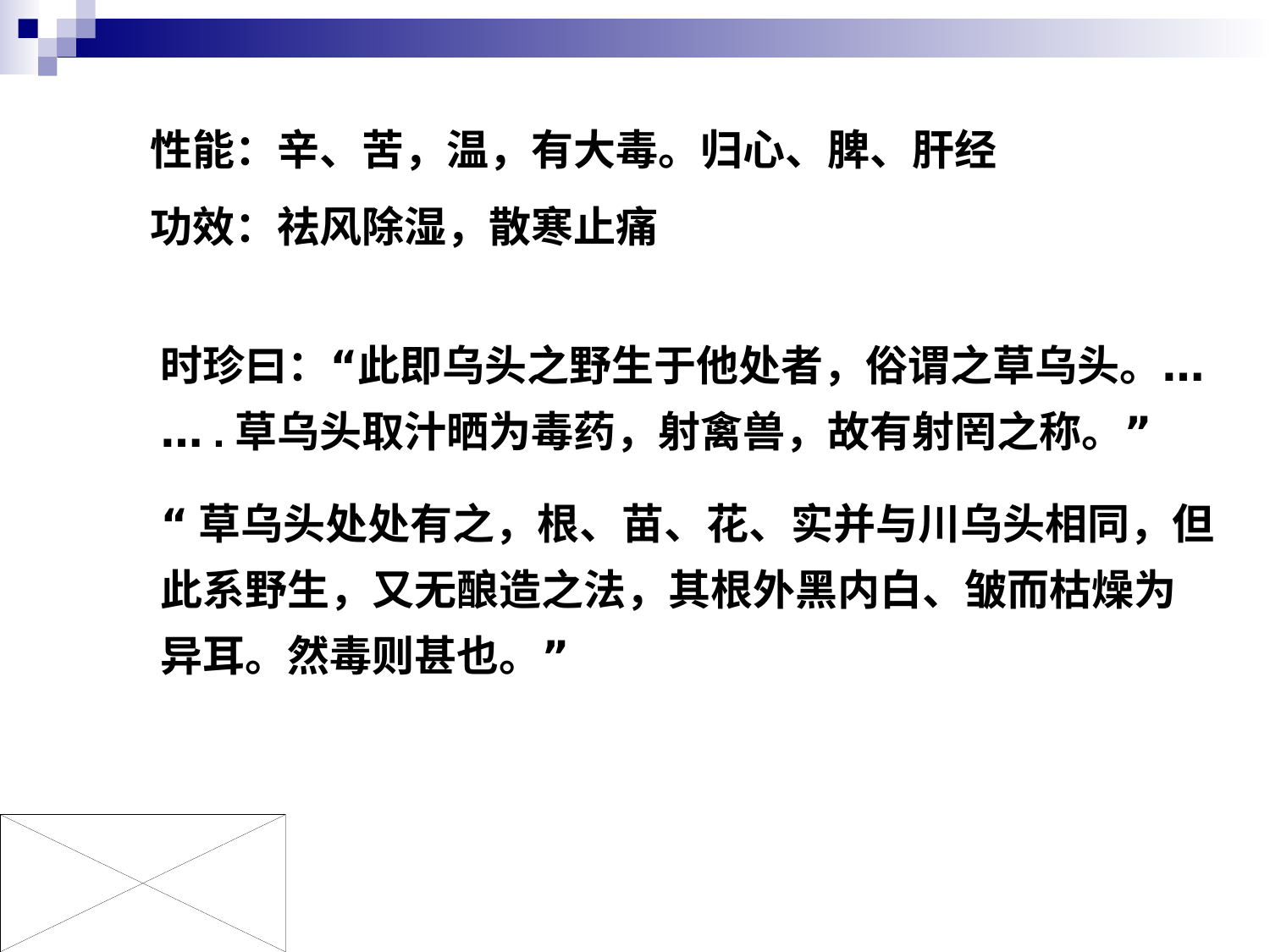

性能：辛、苦，温，有大毒。归心、脾、肝经
功效：祛风除湿，散寒止痛
时珍曰：“此即乌头之野生于他处者，俗谓之草乌头。…….草乌头取汁晒为毒药，射禽兽，故有射罔之称。”
“草乌头处处有之，根、苗、花、实并与川乌头相同，但此系野生，又无酿造之法，其根外黑内白、皱而枯燥为异耳。然毒则甚也。”